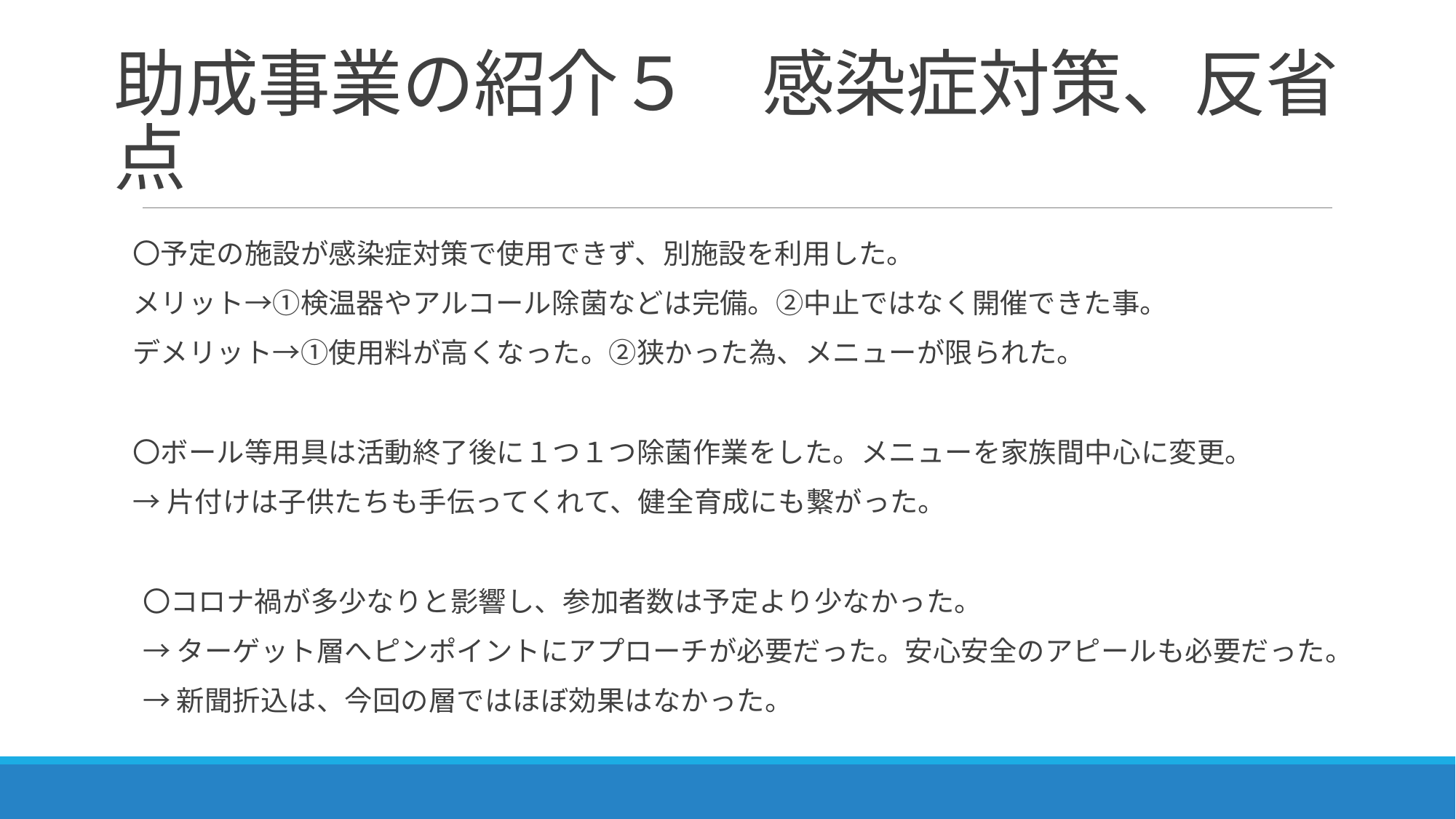

# 助成事業の紹介５　感染症対策、反省点
〇予定の施設が感染症対策で使用できず、別施設を利用した。
メリット→①検温器やアルコール除菌などは完備。②中止ではなく開催できた事。
デメリット→①使用料が高くなった。②狭かった為、メニューが限られた。

〇ボール等用具は活動終了後に１つ１つ除菌作業をした。メニューを家族間中心に変更。
→片付けは子供たちも手伝ってくれて、健全育成にも繋がった。

〇コロナ禍が多少なりと影響し、参加者数は予定より少なかった。
→ターゲット層へピンポイントにアプローチが必要だった。安心安全のアピールも必要だった。
→新聞折込は、今回の層ではほぼ効果はなかった。